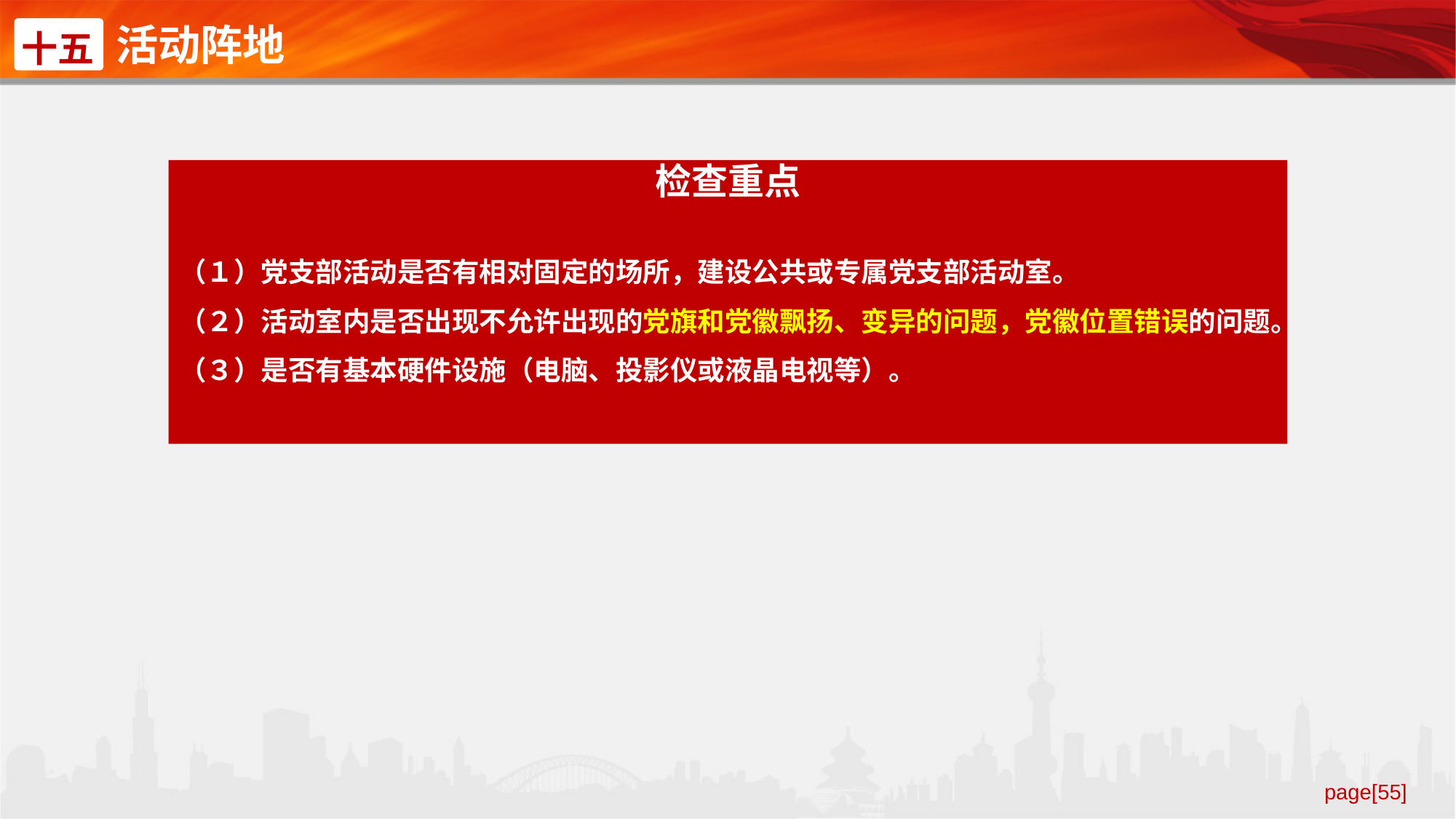

活动阵地

十五
检查重点

（１）党支部活动是否有相对固定的场所，建设公共或专属党支部活动室。
（２）活动室内是否出现不允许出现的党旗和党徽飘扬、变异的问题，党徽位置错误的问题。
（３）是否有基本硬件设施（电脑、投影仪或液晶电视等）。